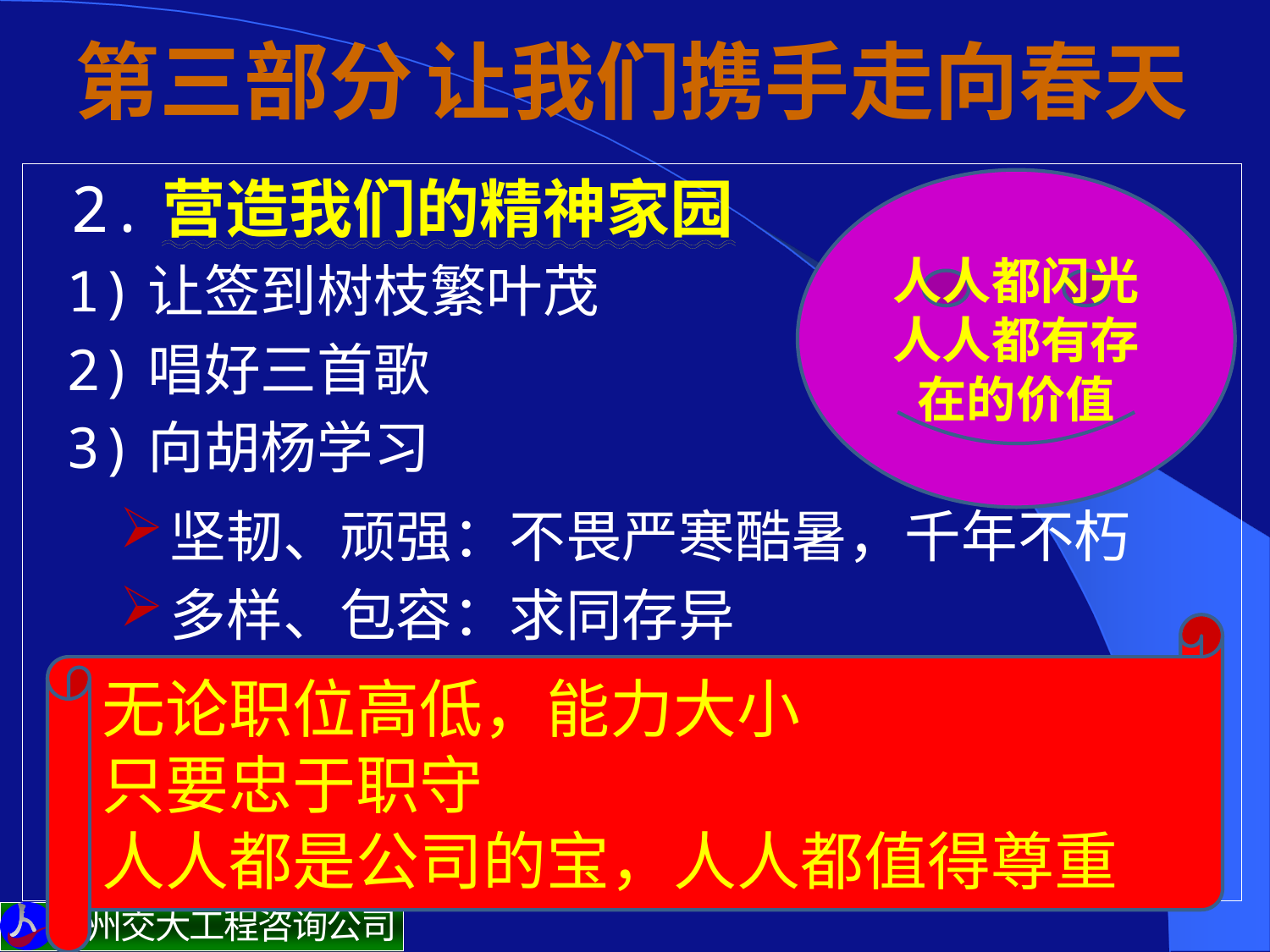

# 第三部分 让我们携手走向春天
 2.营造我们的精神家园
 1)让签到树枝繁叶茂
 2)唱好三首歌
 3)向胡杨学习
坚韧、顽强：不畏严寒酷暑，千年不朽
多样、包容：求同存异

人人都闪光
人人都有存在的价值
无论职位高低，能力大小
只要忠于职守
人人都是公司的宝，人人都值得尊重